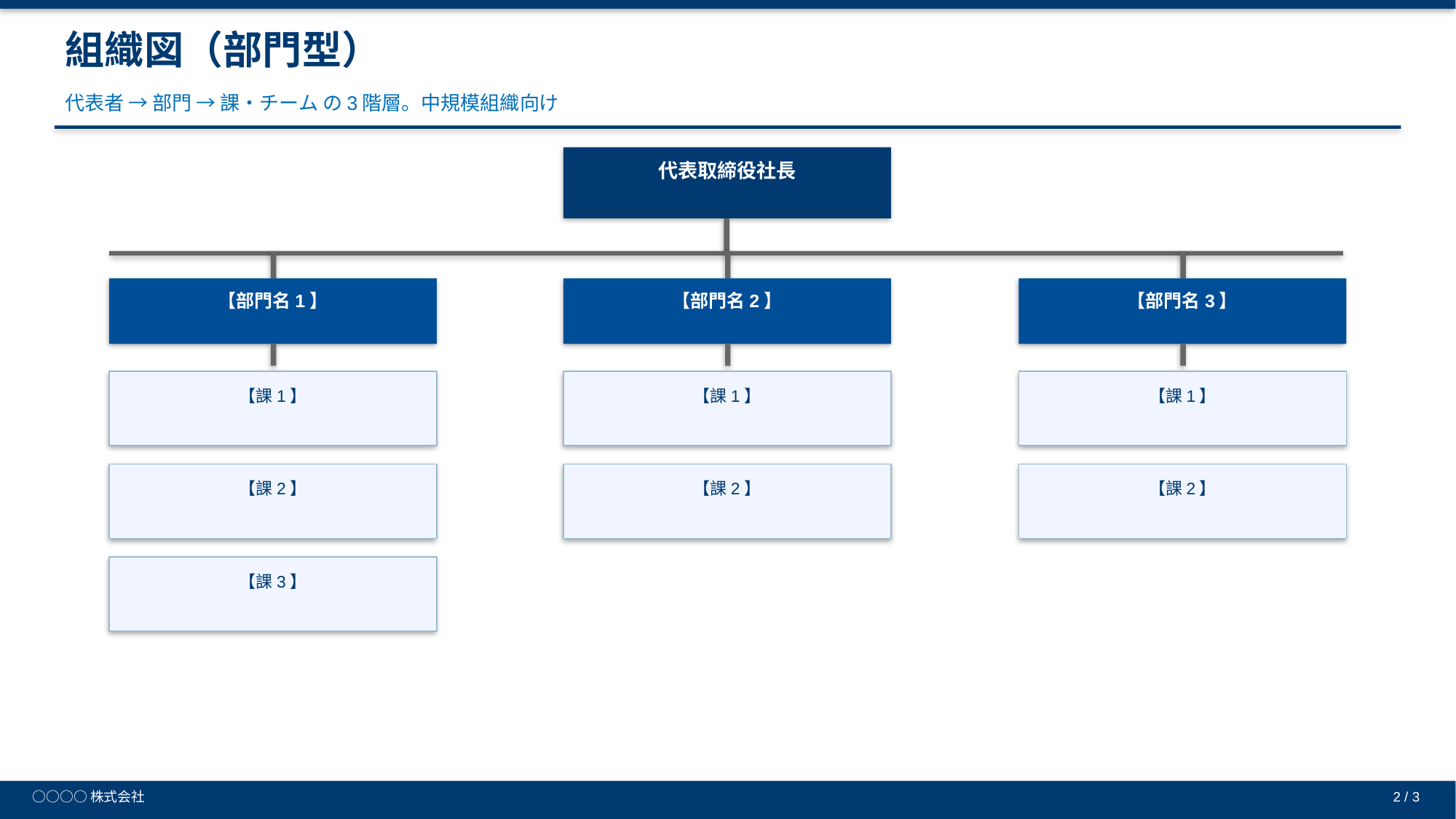

組織図（部門型）
代表者 → 部門 → 課・チーム の3階層。中規模組織向け

代表取締役社長

【部門名1】
【部門名2】
【部門名3】

【課1】
【課1】
【課1】

【課2】
【課2】
【課2】

【課3】

○○○○株式会社
2 / 3